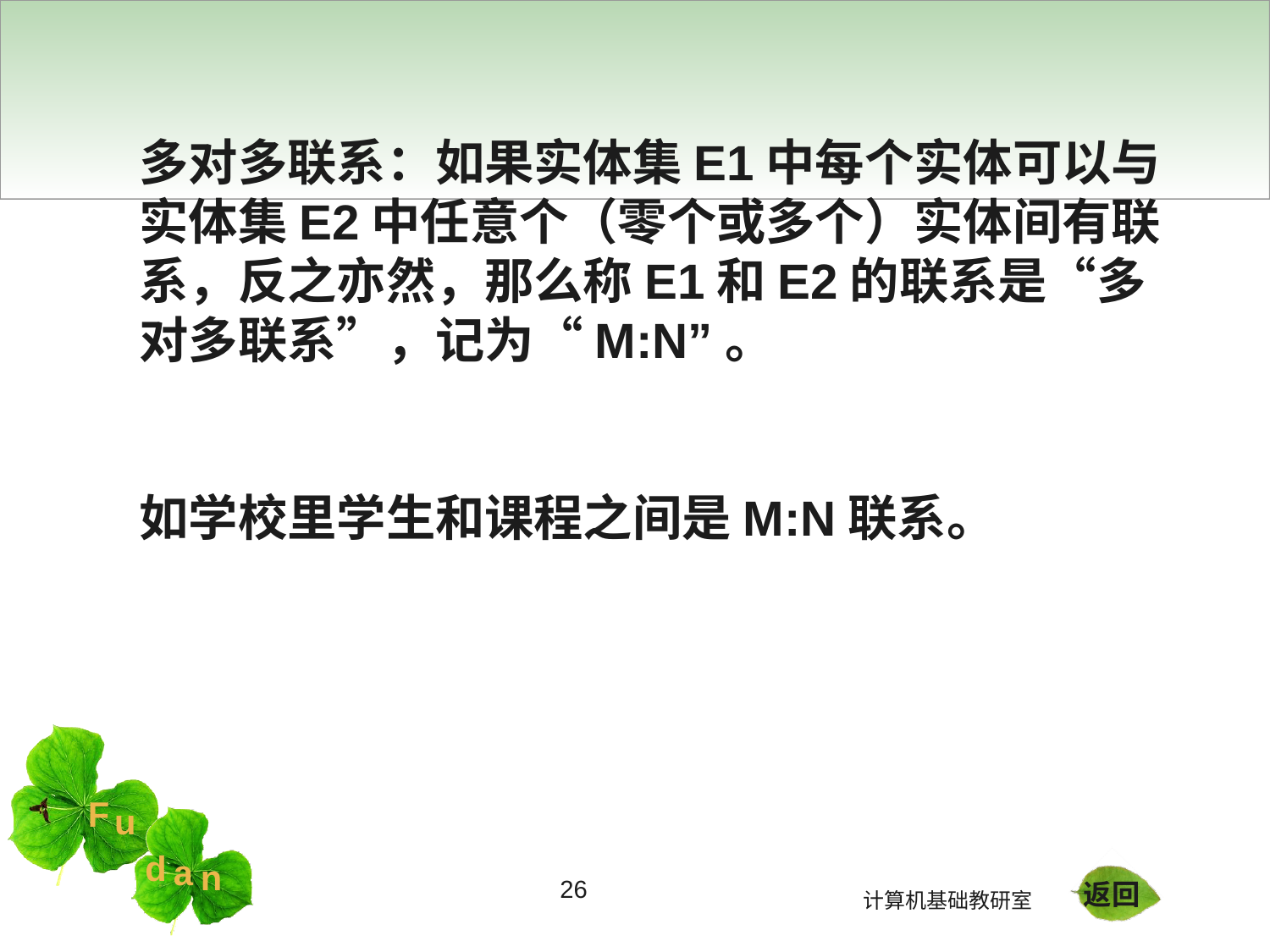

多对多联系：如果实体集E1中每个实体可以与实体集E2中任意个（零个或多个）实体间有联系，反之亦然，那么称E1和E2的联系是“多对多联系”，记为“M:N”。

如学校里学生和课程之间是M:N联系。
26
返回